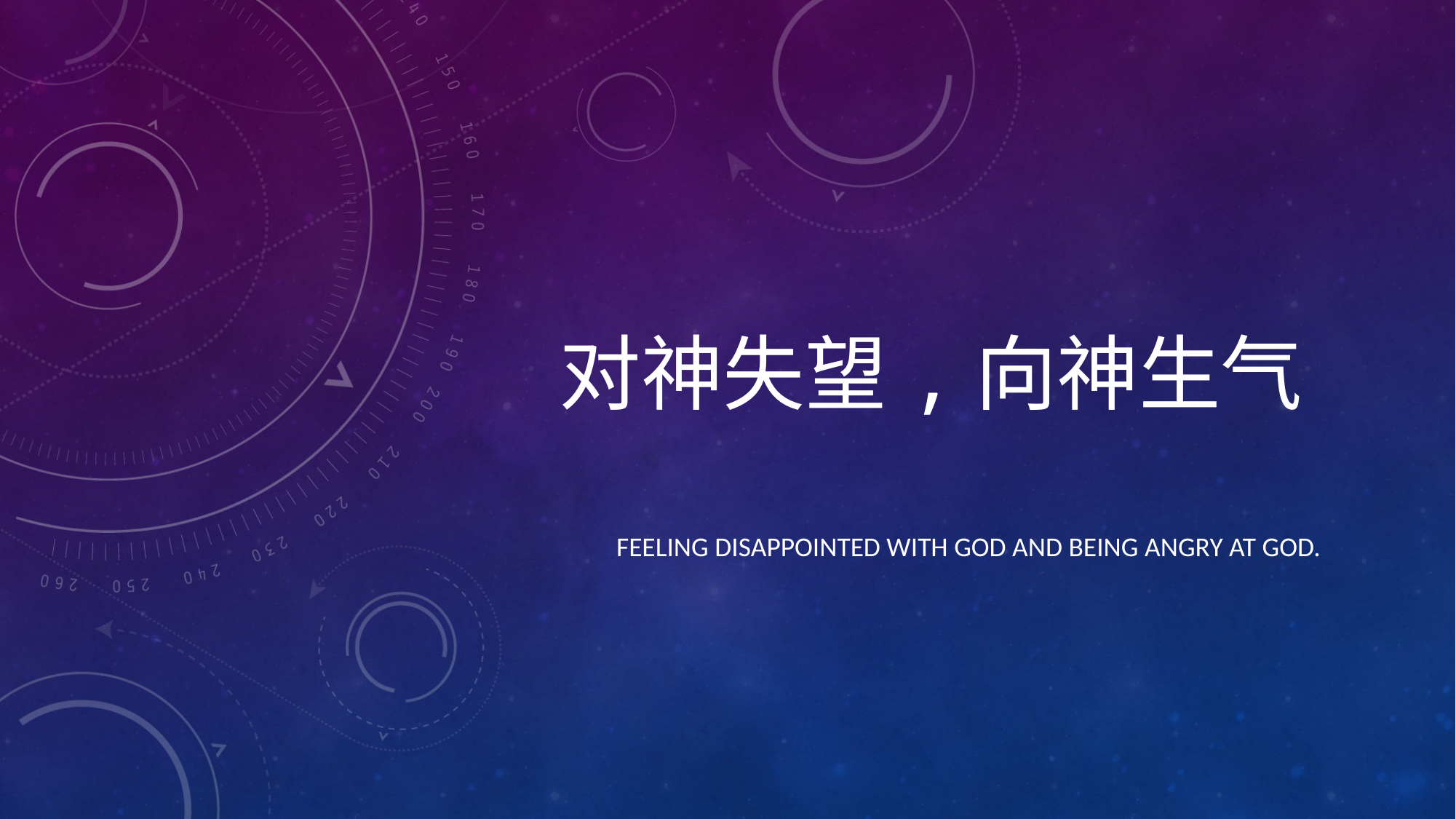

# 对神失望,向神生气
Feeling disappointed with God and being angry at God.